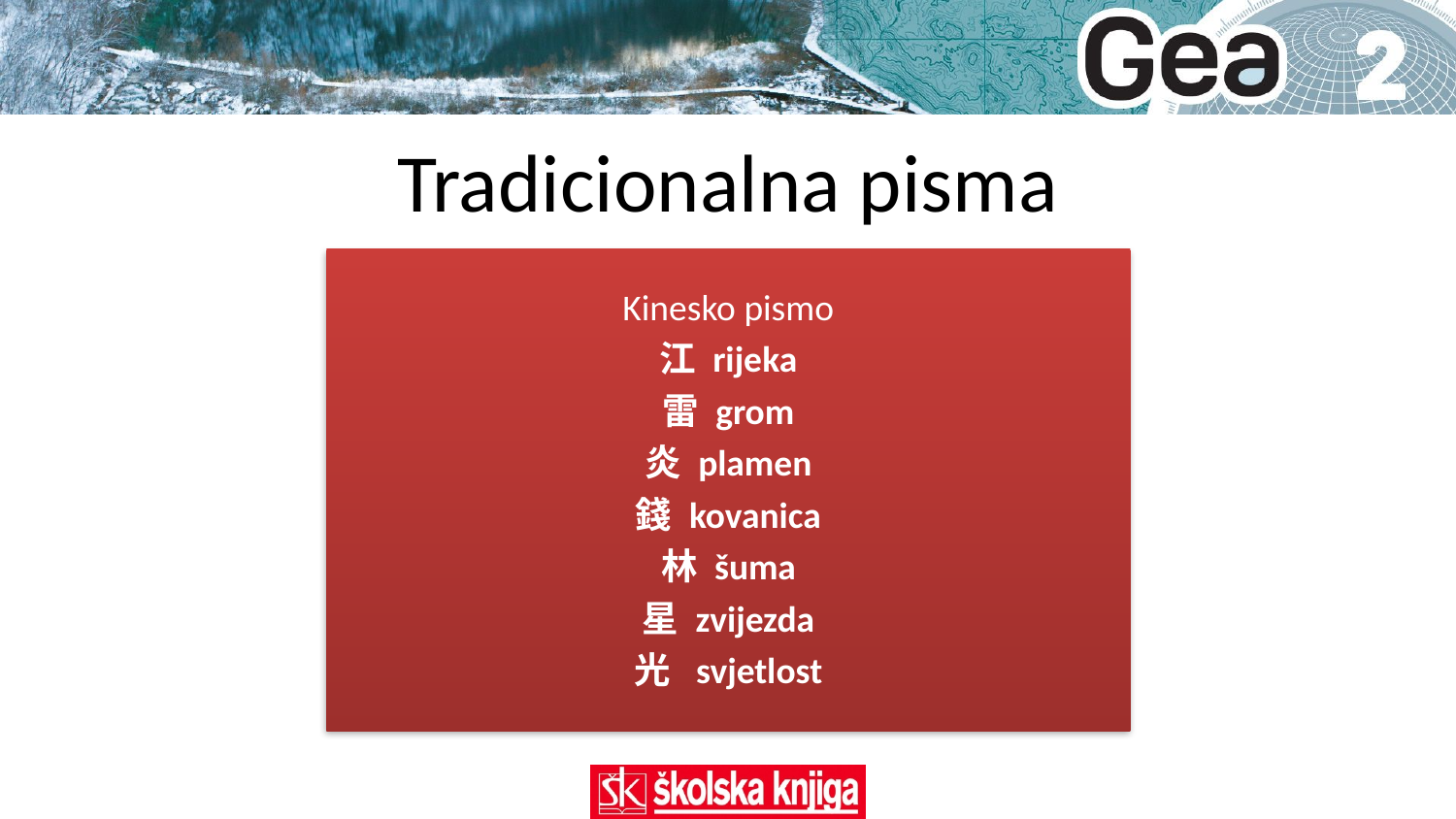

# Tradicionalna pisma
Kinesko pismo
江 rijeka
雷 grom
炎 plamen
錢 kovanica
林 šuma
星 zvijezda
光  svjetlost